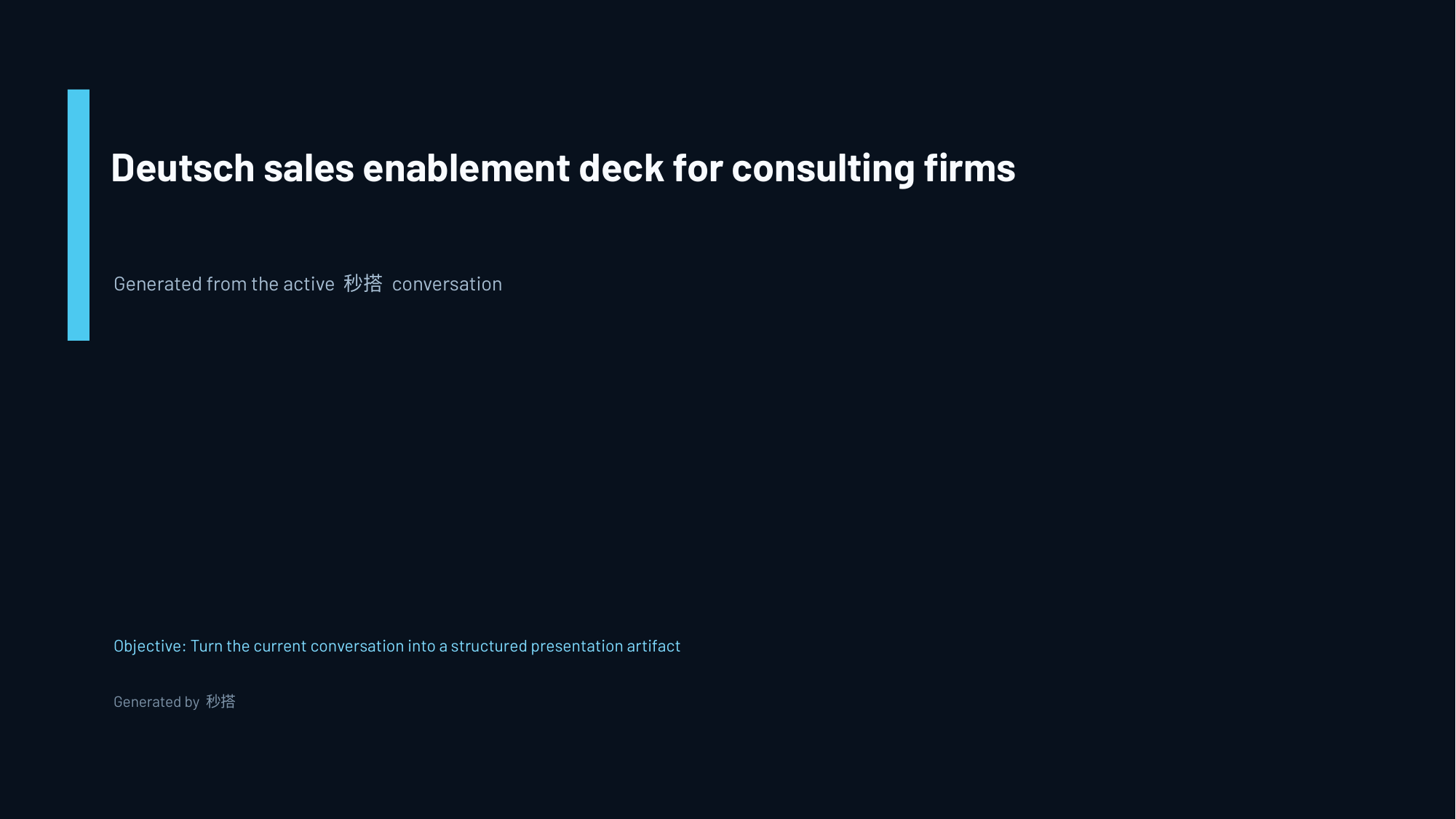

Deutsch sales enablement deck for consulting firms
Generated from the active 秒搭 conversation
Objective: Turn the current conversation into a structured presentation artifact
Generated by 秒搭